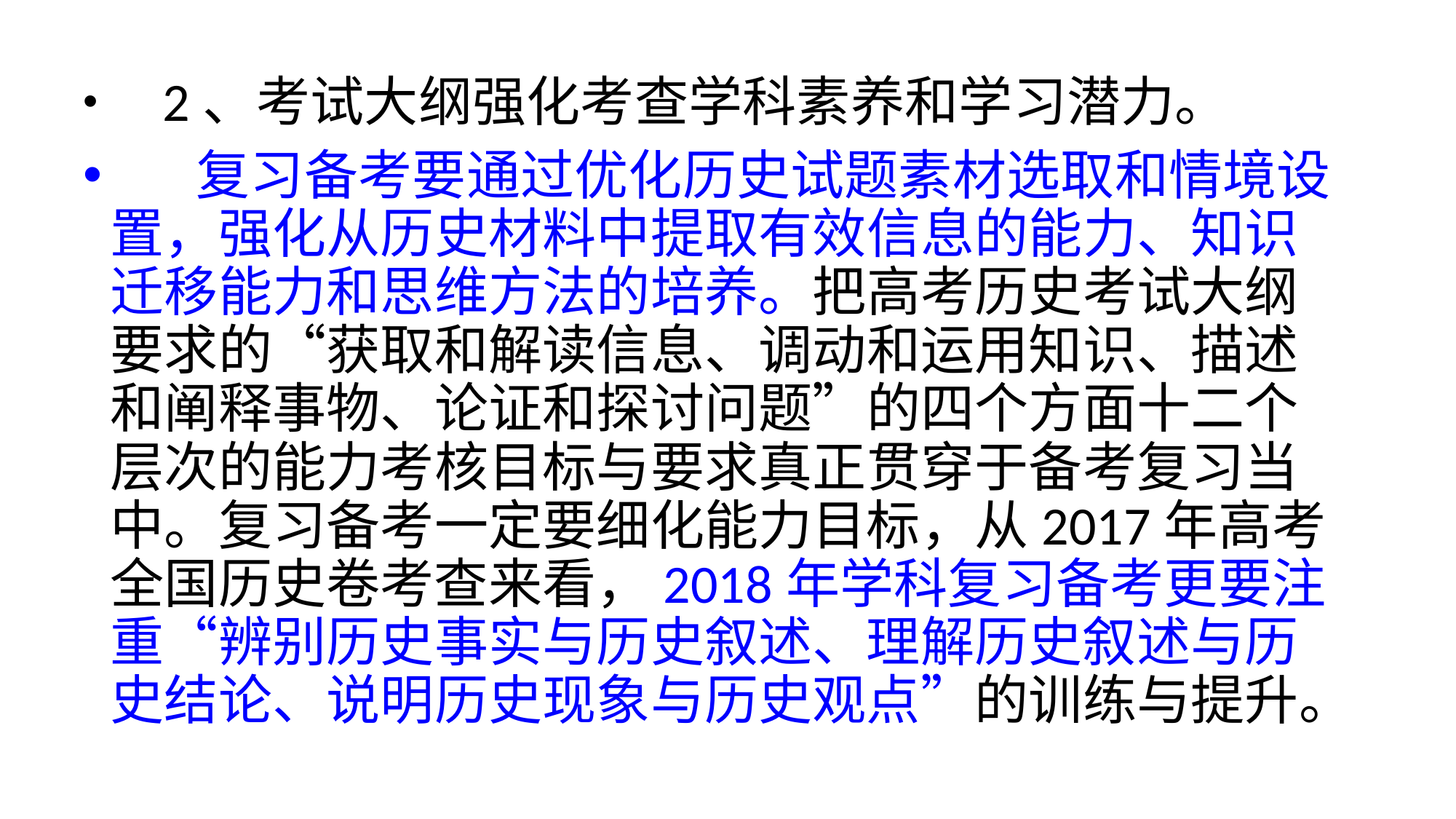

2、考试大纲强化考查学科素养和学习潜力。
      复习备考要通过优化历史试题素材选取和情境设置，强化从历史材料中提取有效信息的能力、知识迁移能力和思维方法的培养。把高考历史考试大纲要求的“获取和解读信息、调动和运用知识、描述和阐释事物、论证和探讨问题”的四个方面十二个层次的能力考核目标与要求真正贯穿于备考复习当中。复习备考一定要细化能力目标，从2017年高考全国历史卷考查来看，2018年学科复习备考更要注重“辨别历史事实与历史叙述、理解历史叙述与历史结论、说明历史现象与历史观点”的训练与提升。